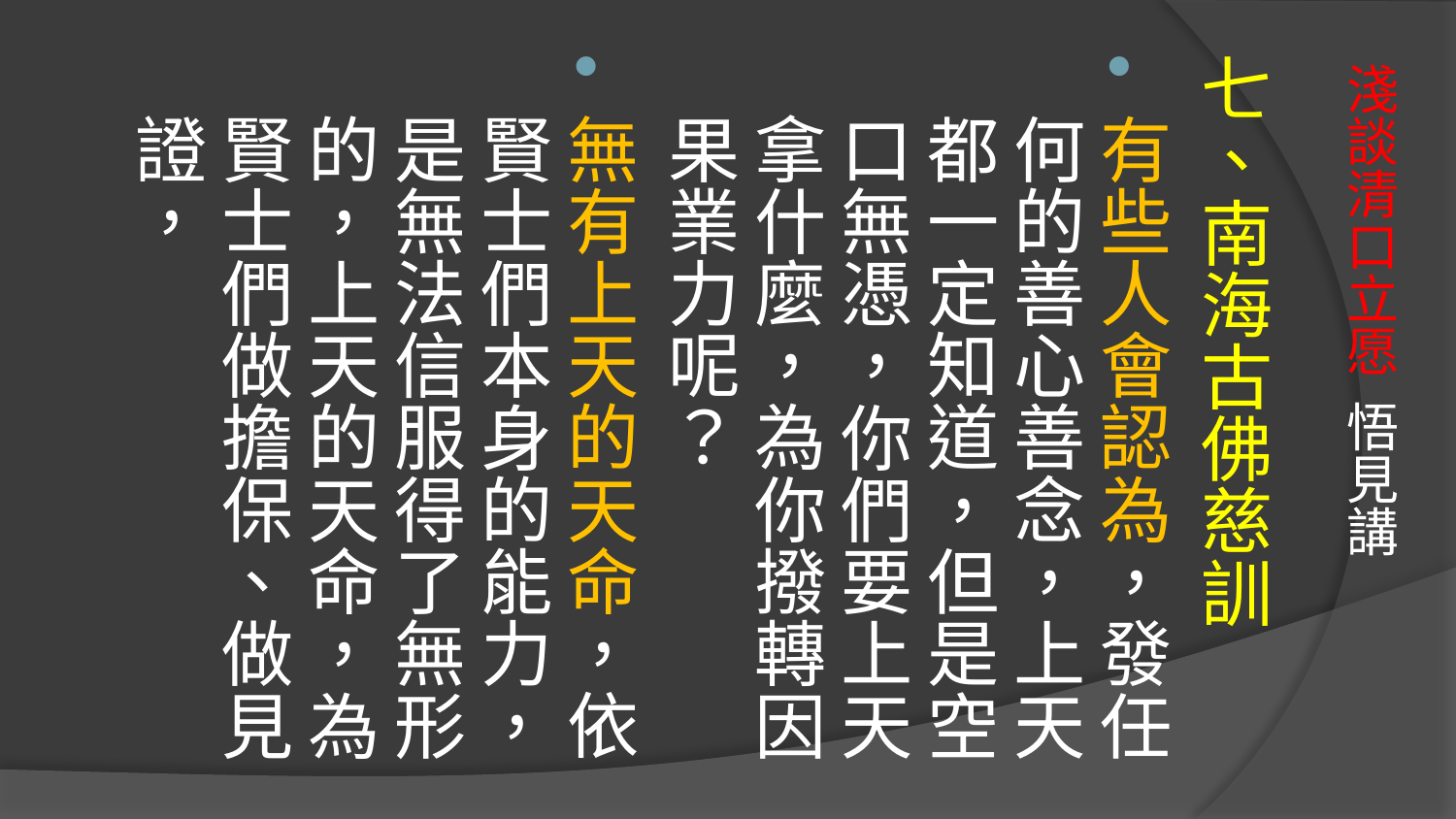

七、南海古佛慈訓
有些人會認為，發任何的善心善念，上天都一定知道，但是空口無憑，你們要上天拿什麼，為你撥轉因果業力呢？
無有上天的天命，依賢士們本身的能力，是無法信服得了無形的，上天的天命，為賢士們做擔保、做見證，

# 淺談清口立愿  悟見講